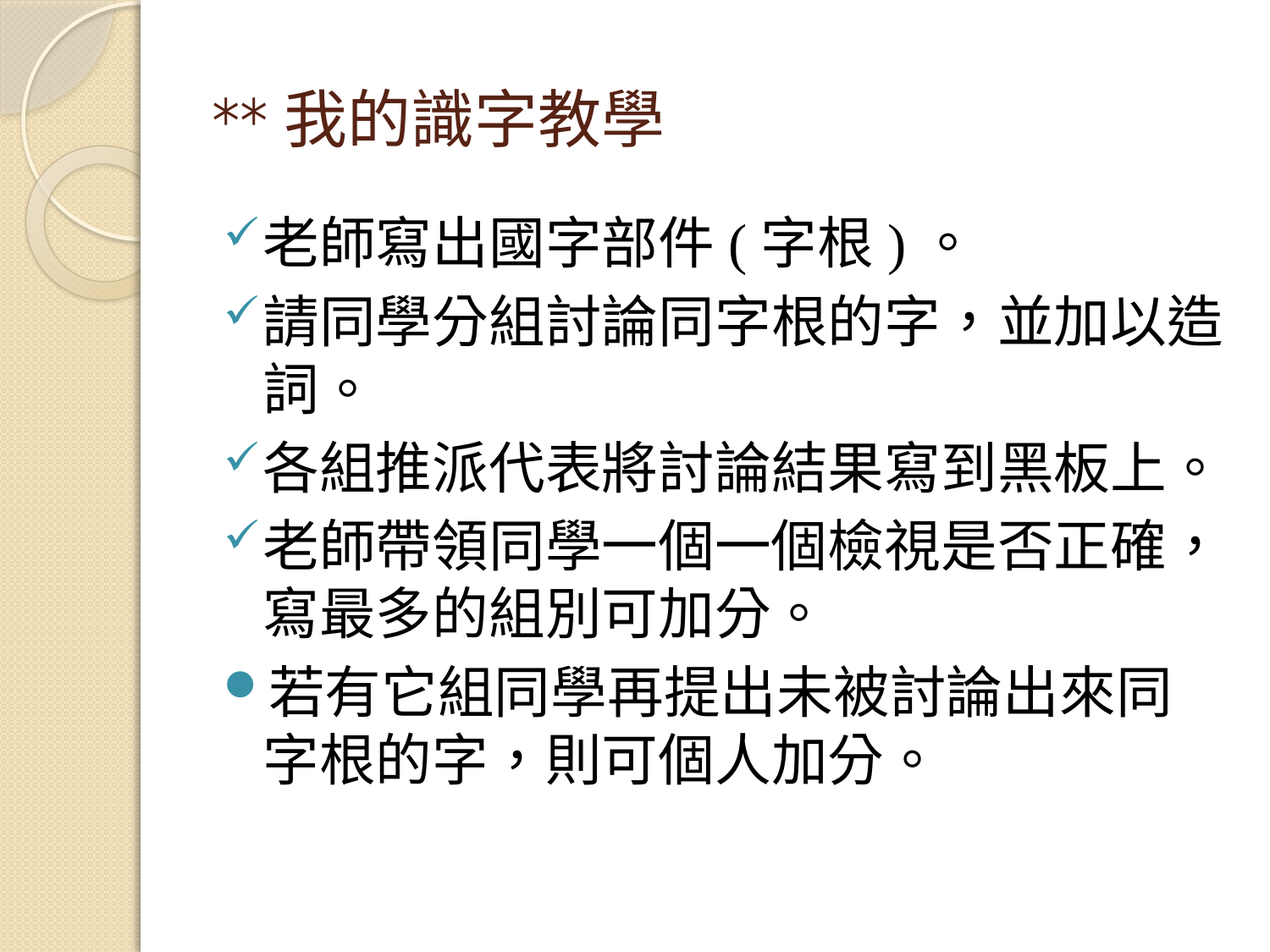

# **我的識字教學
老師寫出國字部件(字根)。
請同學分組討論同字根的字，並加以造詞。
各組推派代表將討論結果寫到黑板上。
老師帶領同學一個一個檢視是否正確，寫最多的組別可加分。
若有它組同學再提出未被討論出來同字根的字，則可個人加分。